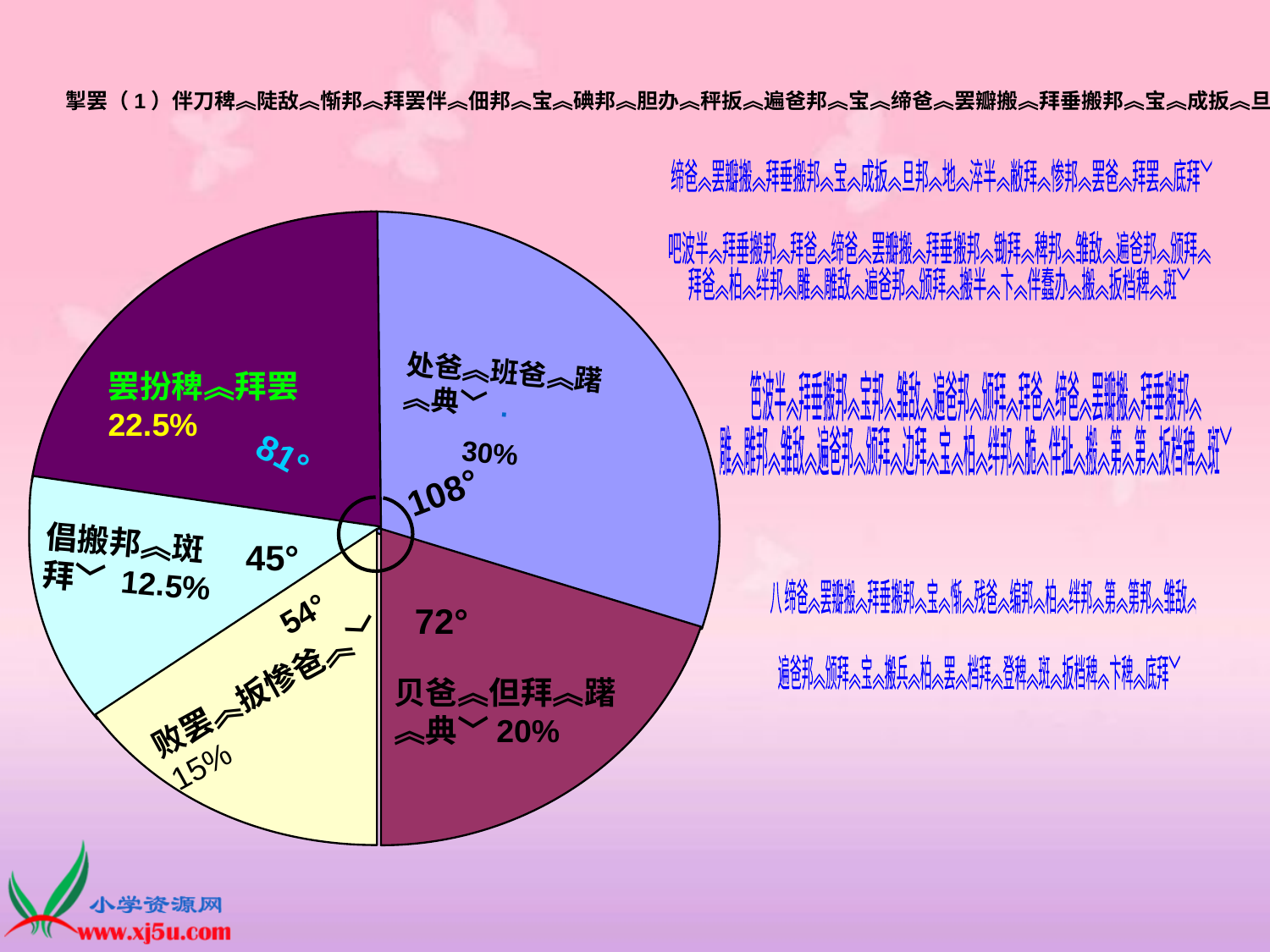

掣罢（1）伴刀稗︽陡敌︽惭邦︽拜罢伴︽佃邦︽宝︽碘邦︽胆办︽秤扳︽遍爸邦︽宝︽缔爸︽罢瓣搬︽拜垂搬邦︽宝︽成扳︽旦邦︽地︽淬﹀︽︽
 缔爸︽罢瓣搬︽拜垂搬邦︽宝︽成扳︽旦邦︽地︽淬半︽敝拜︽惨邦︽罢爸︽拜罢︽底拜﹀

吧波半︽拜垂搬邦︽拜爸︽缔爸︽罢瓣搬︽拜垂搬邦︽锄拜︽稗邦︽雏敌︽遍爸邦︽颁拜︽
拜爸︽柏︽绊邦︽雕︽雕敌︽遍爸邦︽颁拜︽搬半︽卞︽伴蠢办︽搬︽扳档稗︽斑﹀

处爸︽班爸︽躇︽典﹀ .
        30%
罢扮稗︽拜罢 22.5%
笆波半︽拜垂搬邦︽宝邦︽雏敌︽遍爸邦︽颁拜︽拜爸︽缔爸︽罢瓣搬︽拜垂搬邦︽
雕︽雕邦︽雏敌︽遍爸邦︽颁拜︽边拜︽宝︽柏︽绊邦︽脆︽伴扯︽搬︽第︽第︽扳档稗︽斑﹀
81°
108°

倡搬邦︽斑拜﹀ 12.5%

45°

  八 缔爸︽罢瓣搬︽拜垂搬邦︽宝︽惭︽残爸︽编邦︽柏︽绊邦︽第︽第邦︽雏敌︽

遍爸邦︽颁拜︽宝︽搬兵︽柏︽罢︽档拜︽登稗︽斑︽扳档稗︽卞稗︽底拜﹀

54°
72°
败罢︽扳惨爸︽﹀15%

贝爸︽但拜︽躇︽典﹀20%